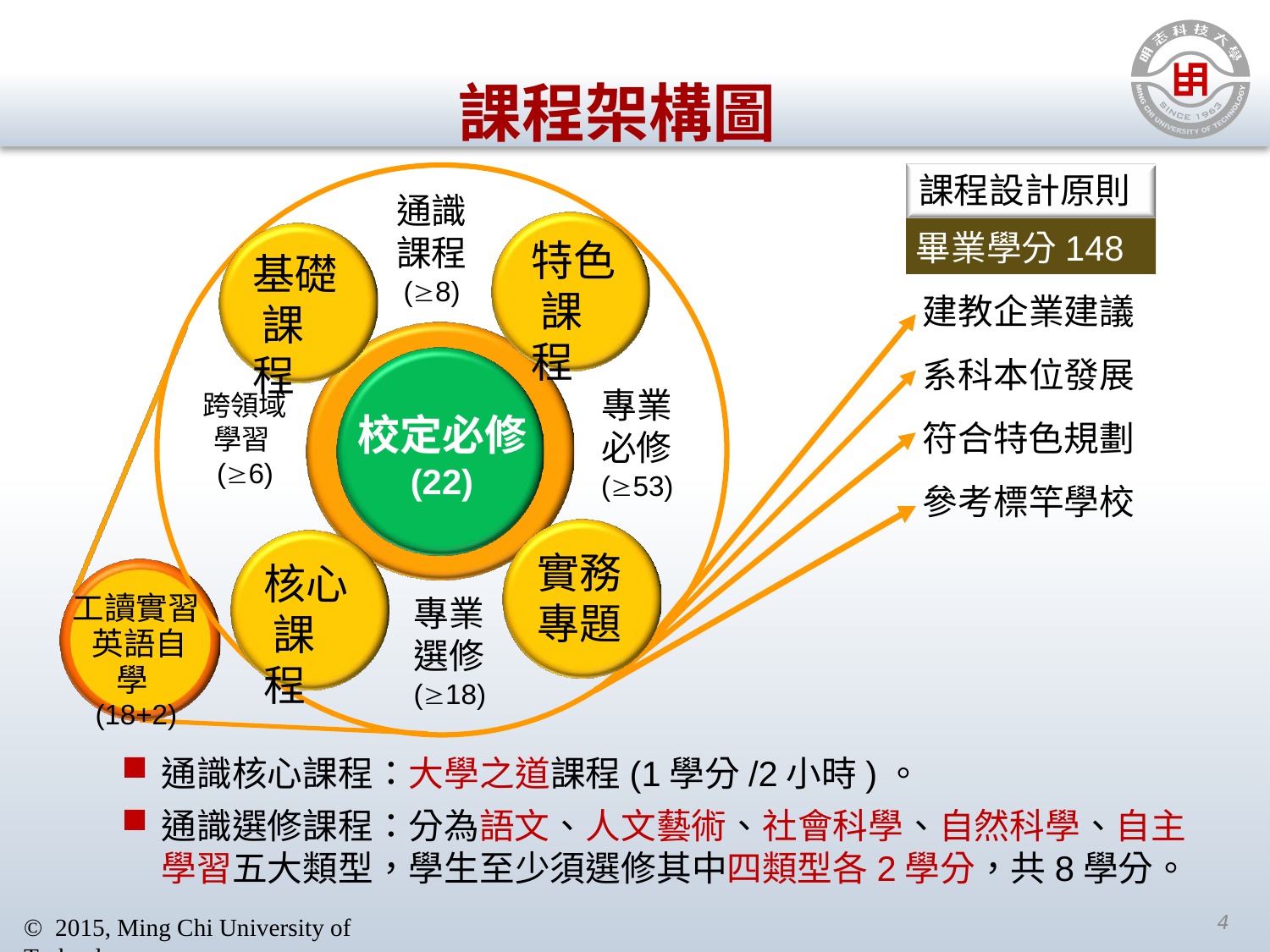

# 課程架構圖
課程設計原則  畢業學分148
建教企業建議
系科本位發展
符合特色規劃
參考標竿學校

通識

課程
(≥8)
特色  課程
基礎  課程

專業
必修
(≥53)
跨領域學習(≥6)
校定必修
(22)

實務
專題
核心  課程

工讀實習  英語自學  (18+2)
專業
選修
(≥18)
通識核心課程：大學之道課程(1學分/2小時)。
通識選修課程：分為語文、人文藝術、社會科學、自然科學、自主學習五大類型，學生至少須選修其中四類型各2學分，共8學分。
4
© 2015, Ming Chi University of Technology